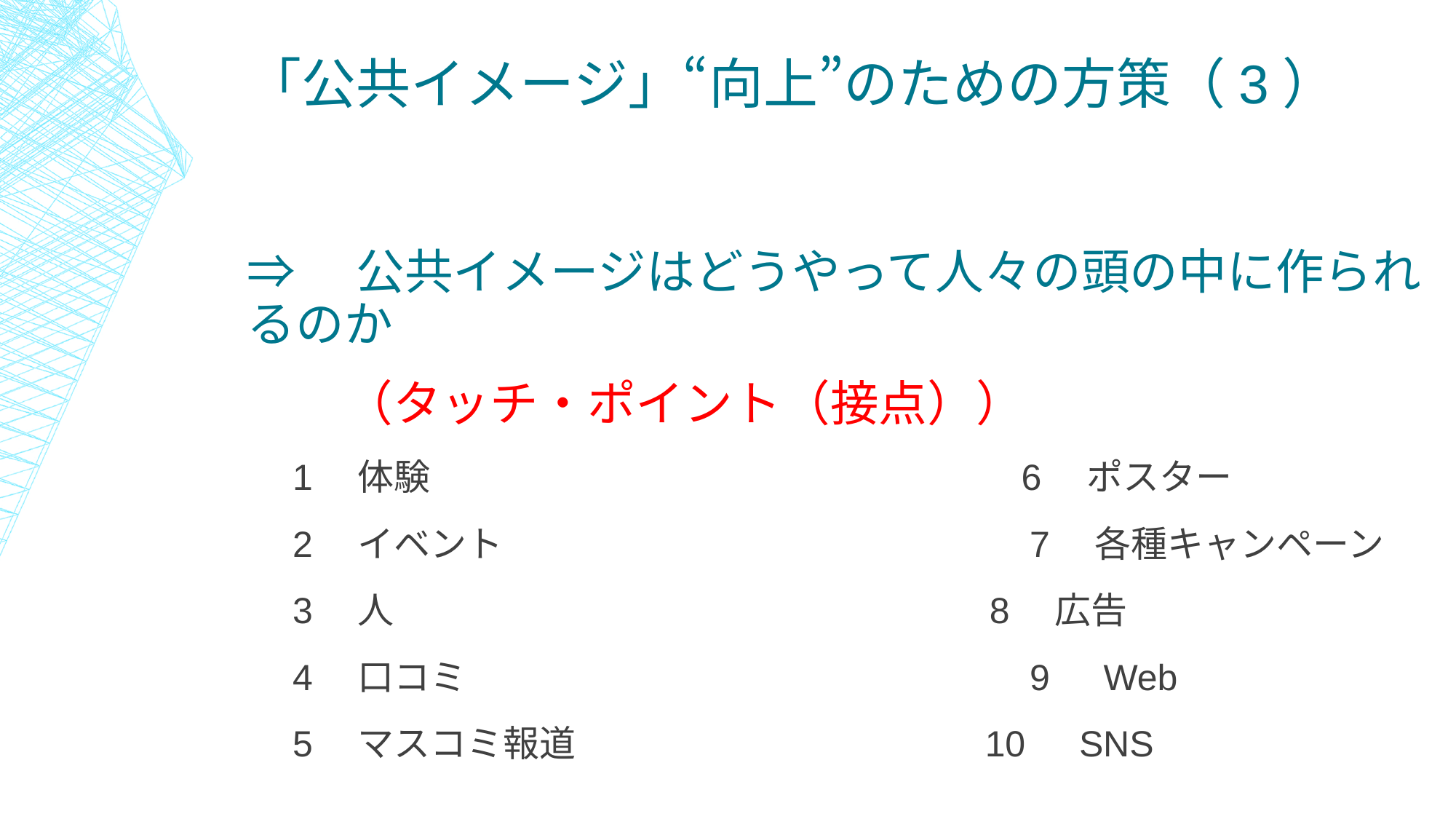

# 「公共イメージ」“向上”のための方策（3）
⇒　公共イメージはどうやって人々の頭の中に作られるのか
　　（タッチ・ポイント（接点））
　1　体験　　　　　　　　　　　　　　　　6　ポスター
　2　イベント　　　　　　　　　　　　　　 7　各種キャンペーン
　3　人　　　　　　　　　　　　　　　     8　広告
　4　口コミ　　　　　　　　　　　　　　　 9　Web
　5　マスコミ報道　　　　　　　　　　　10　SNS